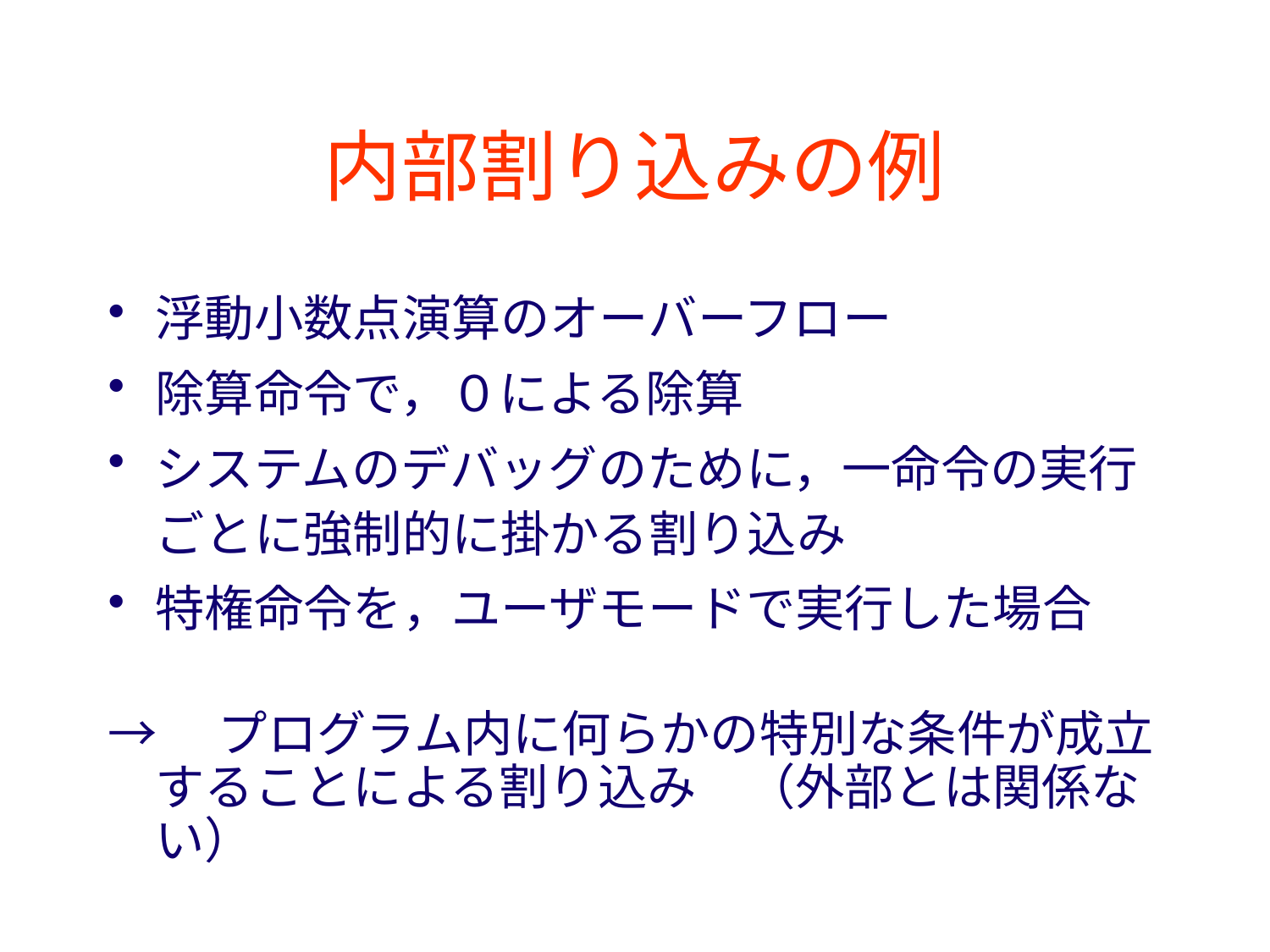

# 内部割り込みの例
浮動小数点演算のオーバーフロー
除算命令で，０による除算
システムのデバッグのために，一命令の実行ごとに強制的に掛かる割り込み
特権命令を，ユーザモードで実行した場合

→　プログラム内に何らかの特別な条件が成立することによる割り込み　（外部とは関係ない）